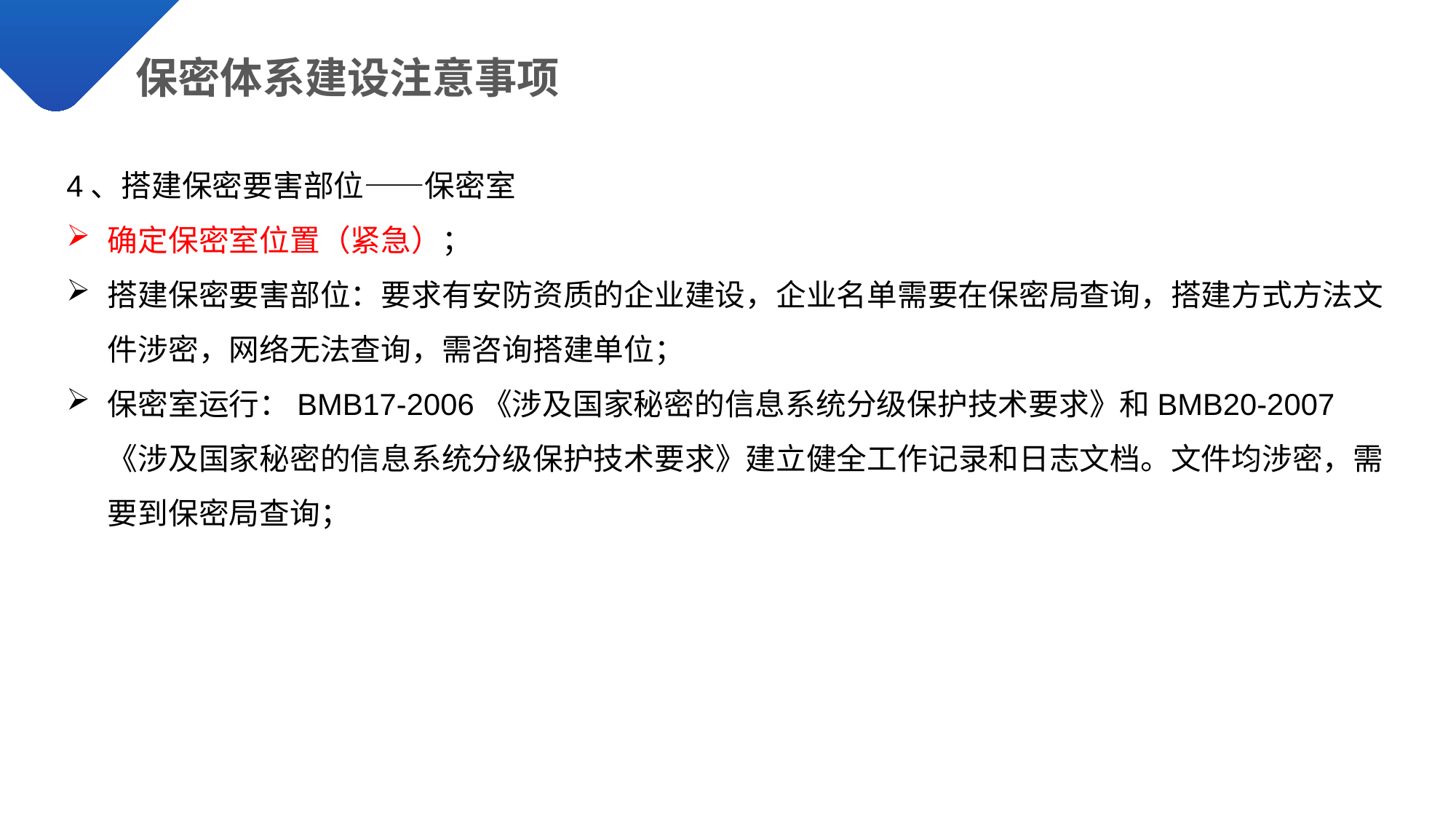

保密体系建设注意事项
4、搭建保密要害部位——保密室
确定保密室位置（紧急）；
搭建保密要害部位：要求有安防资质的企业建设，企业名单需要在保密局查询，搭建方式方法文件涉密，网络无法查询，需咨询搭建单位；
保密室运行：BMB17-2006《涉及国家秘密的信息系统分级保护技术要求》和BMB20-2007《涉及国家秘密的信息系统分级保护技术要求》建立健全工作记录和日志文档。文件均涉密，需要到保密局查询；